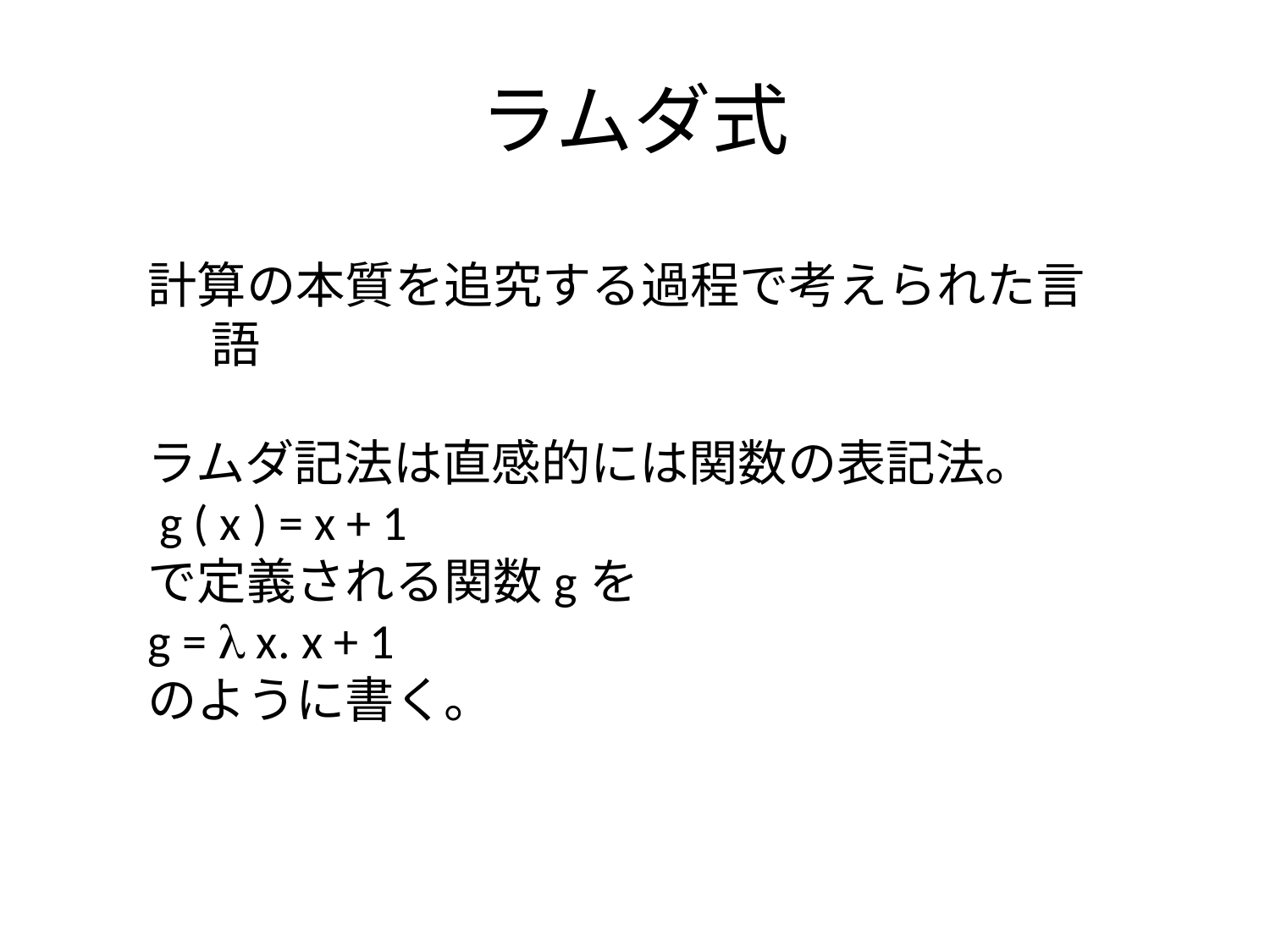

ラムダ式
計算の本質を追究する過程で考えられた言語

ラムダ記法は直感的には関数の表記法。
 g ( x ) = x + 1
で定義される関数gを
g = λ x. x + 1
のように書く。